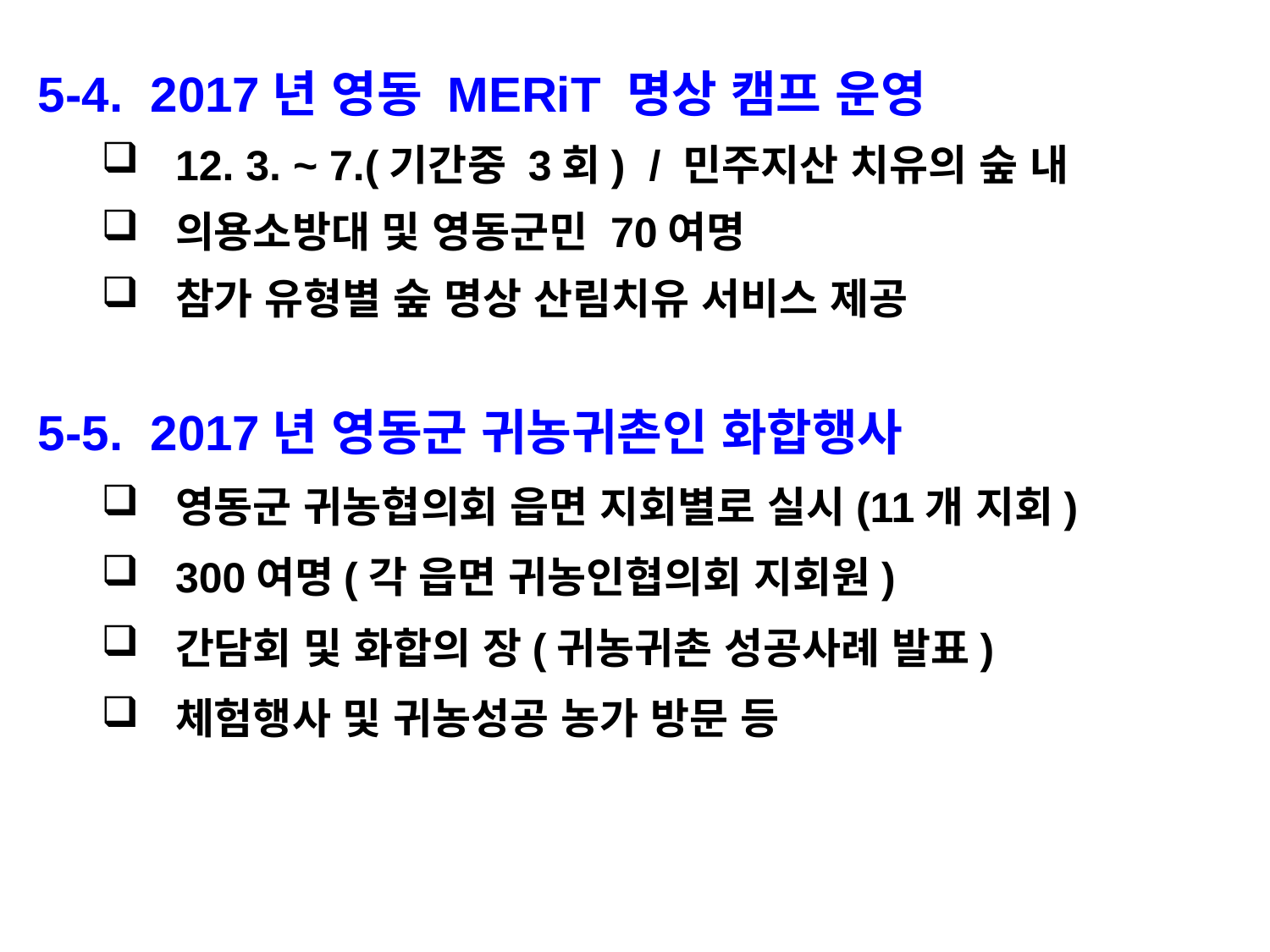

5-4.  2017년 영동 MERiT 명상 캠프 운영
12. 3. ~ 7.(기간중 3회)  / 민주지산 치유의 숲 내
의용소방대 및 영동군민 70여명
참가 유형별 숲 명상 산림치유 서비스 제공

5-5.  2017년 영동군 귀농귀촌인 화합행사
영동군 귀농협의회 읍면 지회별로 실시(11개 지회)
300여명(각 읍면 귀농인협의회 지회원)
간담회 및 화합의 장(귀농귀촌 성공사례 발표)
체험행사 및 귀농성공 농가 방문 등